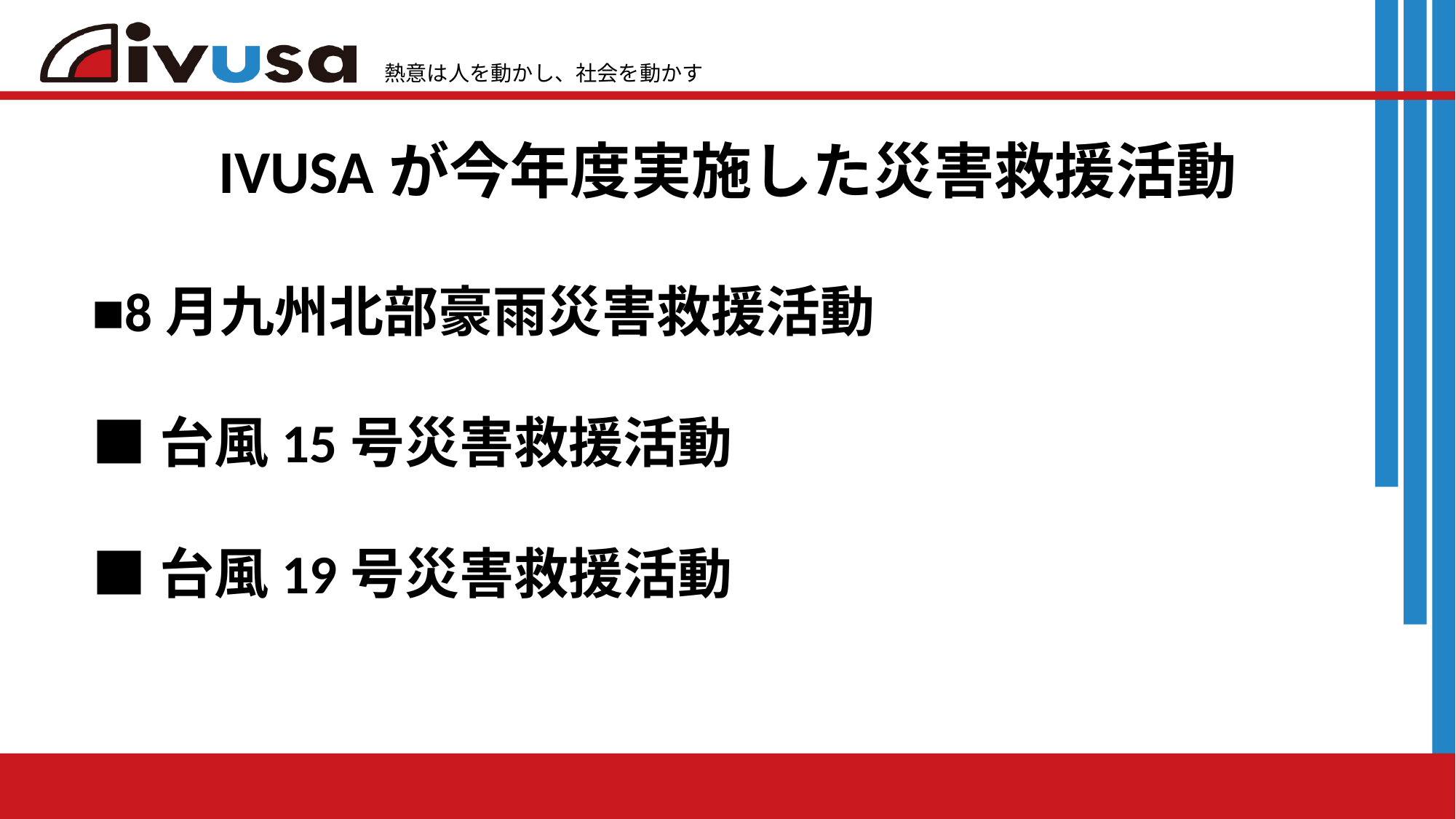

# IVUSAが今年度実施した災害救援活動
■8月九州北部豪雨災害救援活動

■台風15号災害救援活動

■台風19号災害救援活動